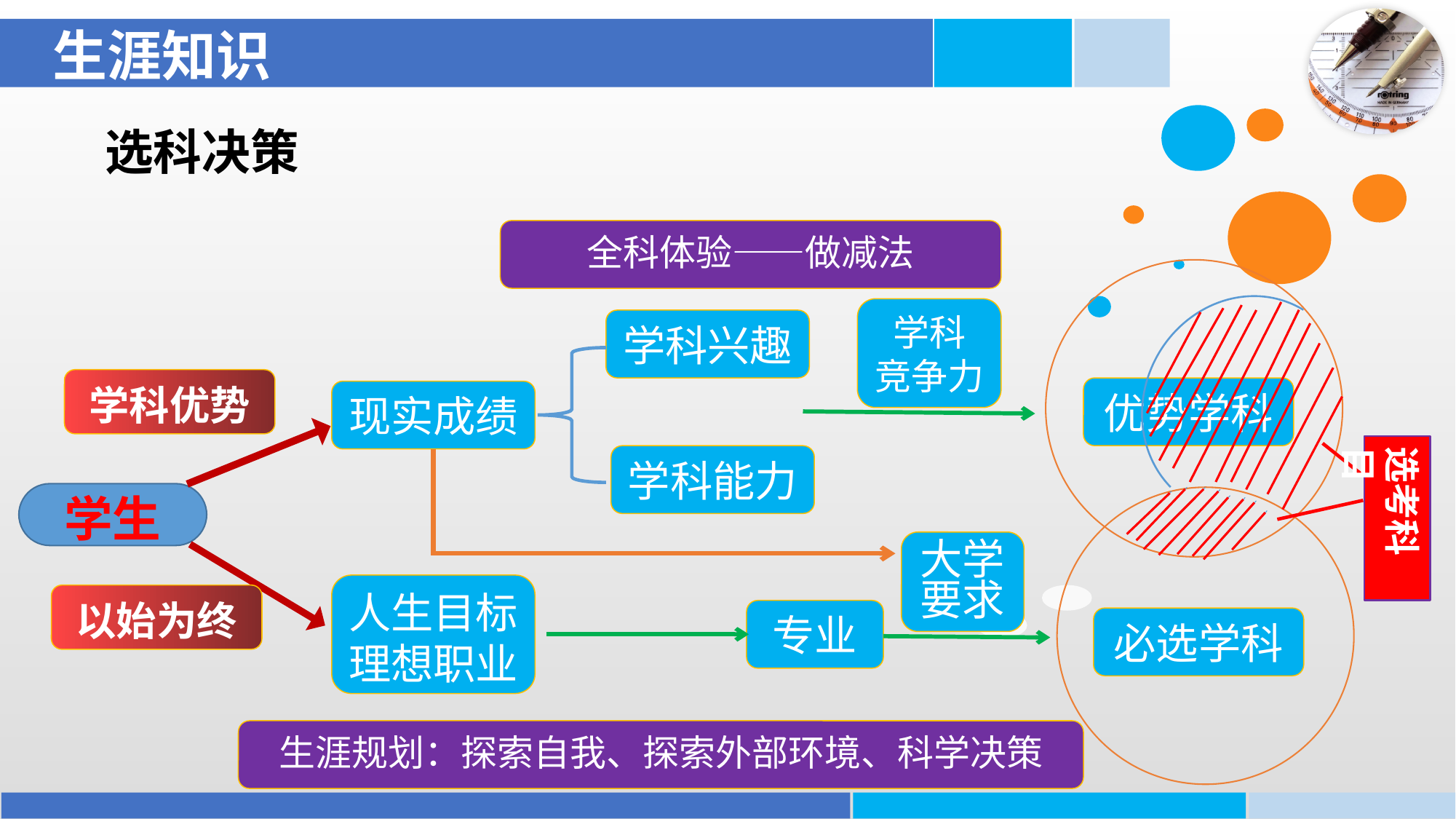

生涯知识
选科决策
全科体验——做减法

优势学科

学科
竞争力
学科兴趣

学科优势
现实成绩
选考科目

学科能力
学生

必选学科
大学要求

人生目标理想职业

以始为终
专业

生涯规划：探索自我、探索外部环境、科学决策